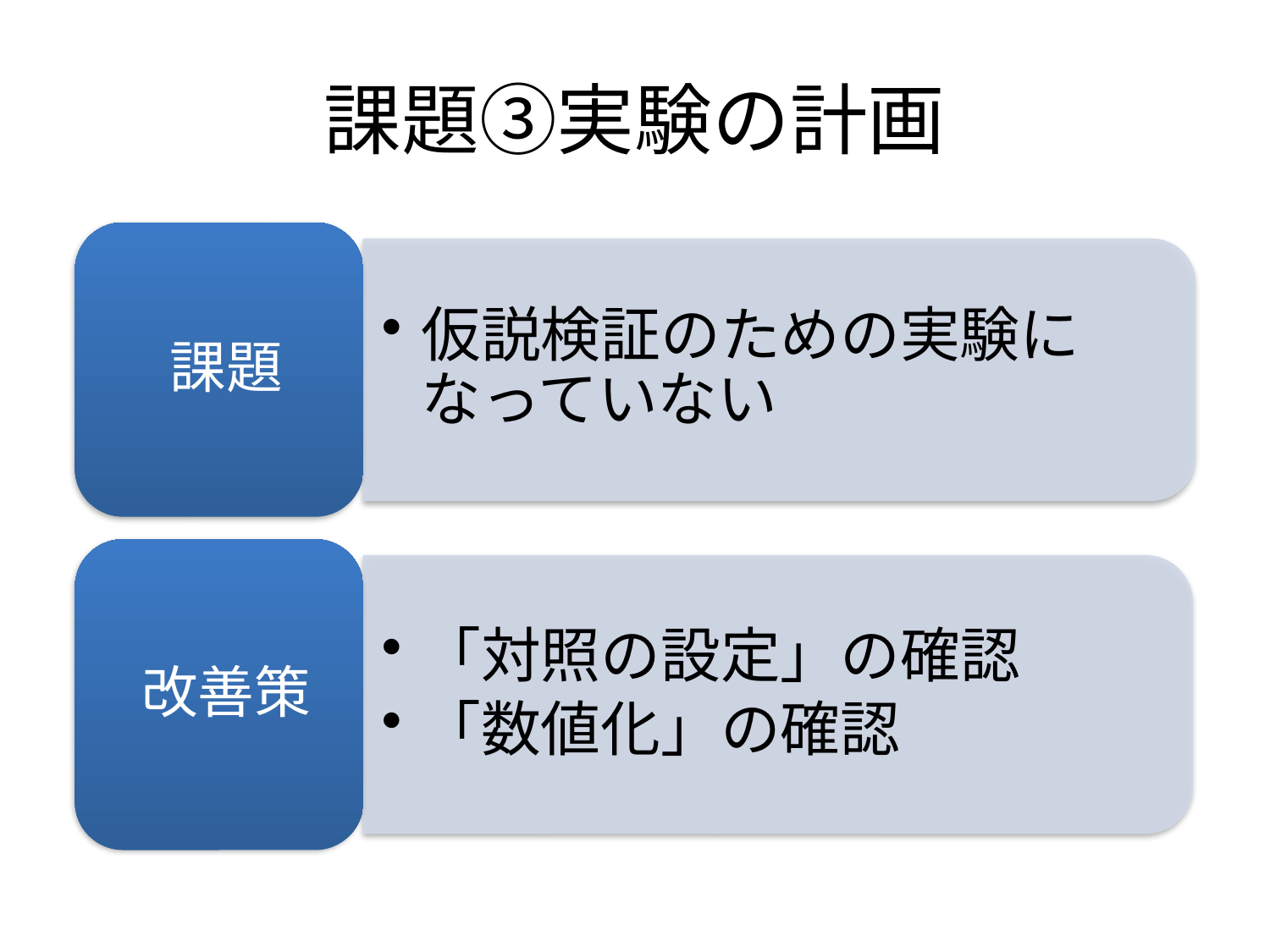

# 課題③実験の計画
仮説検証のための実験になっていない
課題
「対照の設定」の確認
「数値化」の確認
改善策